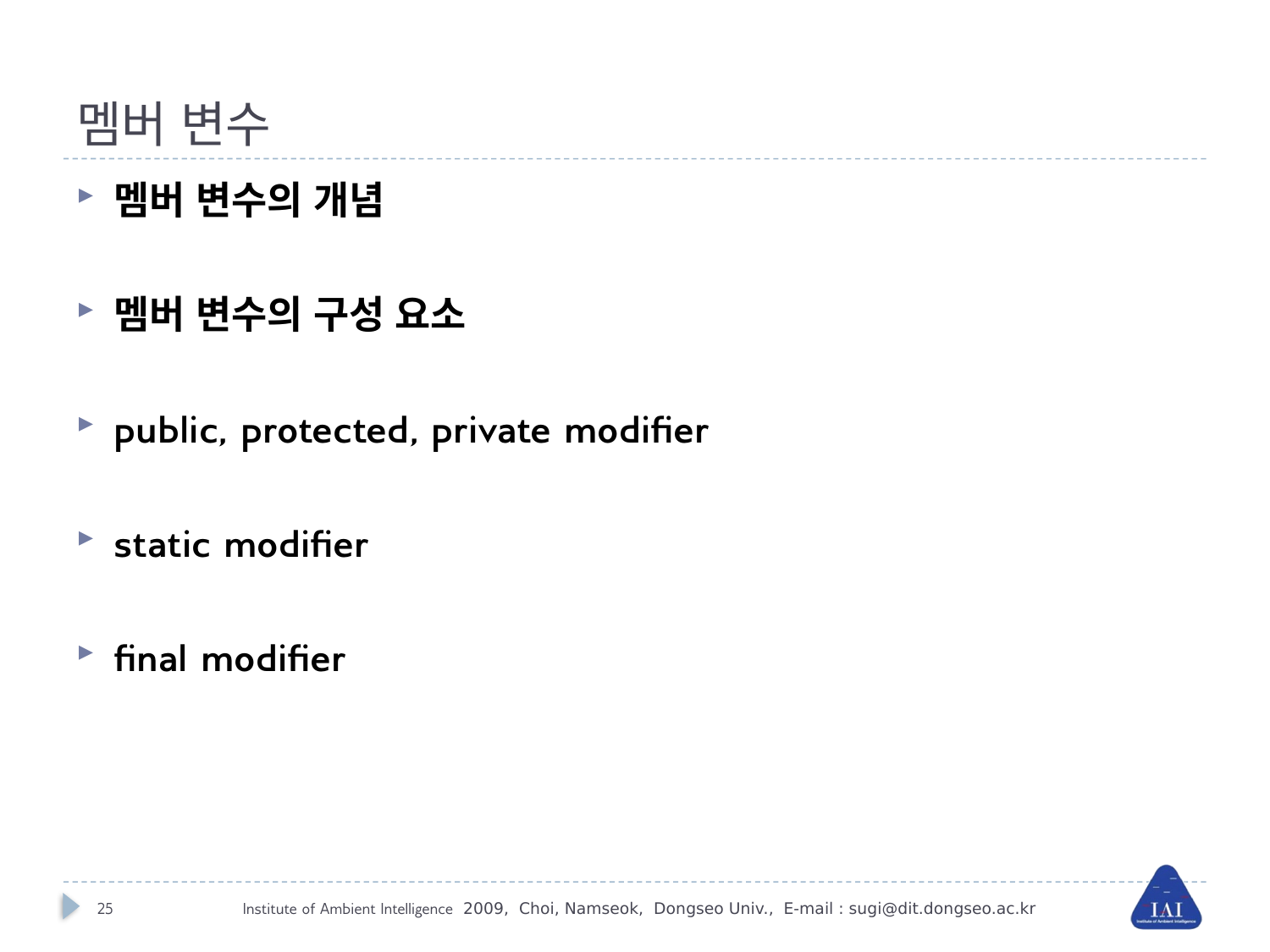

# 멤버 변수
멤버 변수의 개념

멤버 변수의 구성 요소

public, protected, private modifier

static modifier

final modifier